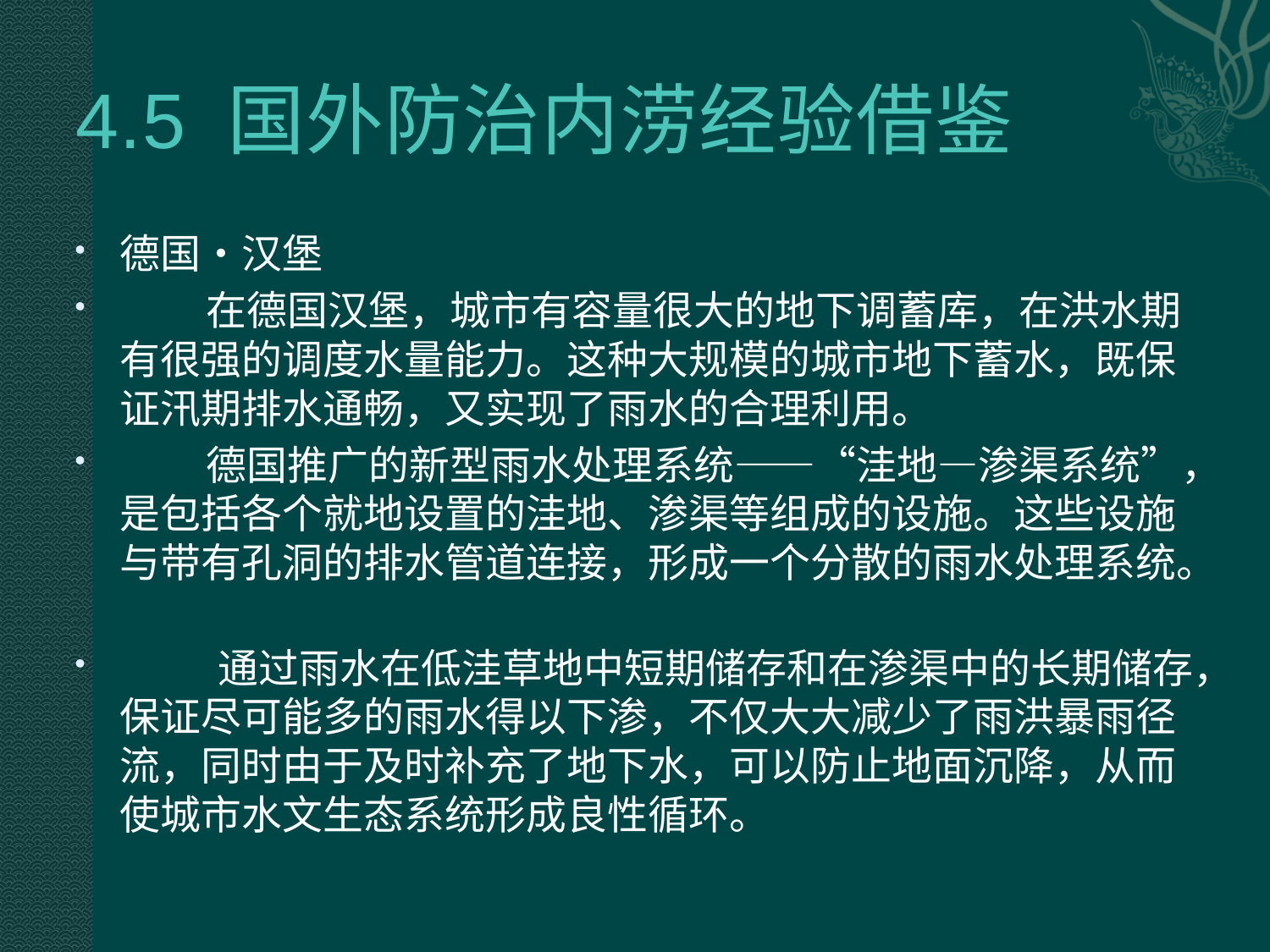

# 4.5 国外防治内涝经验借鉴
德国•汉堡
　     在德国汉堡，城市有容量很大的地下调蓄库，在洪水期有很强的调度水量能力。这种大规模的城市地下蓄水，既保证汛期排水通畅，又实现了雨水的合理利用。
　     德国推广的新型雨水处理系统——“洼地—渗渠系统”，是包括各个就地设置的洼地、渗渠等组成的设施。这些设施与带有孔洞的排水管道连接，形成一个分散的雨水处理系统。
          通过雨水在低洼草地中短期储存和在渗渠中的长期储存，保证尽可能多的雨水得以下渗，不仅大大减少了雨洪暴雨径流，同时由于及时补充了地下水，可以防止地面沉降，从而使城市水文生态系统形成良性循环。